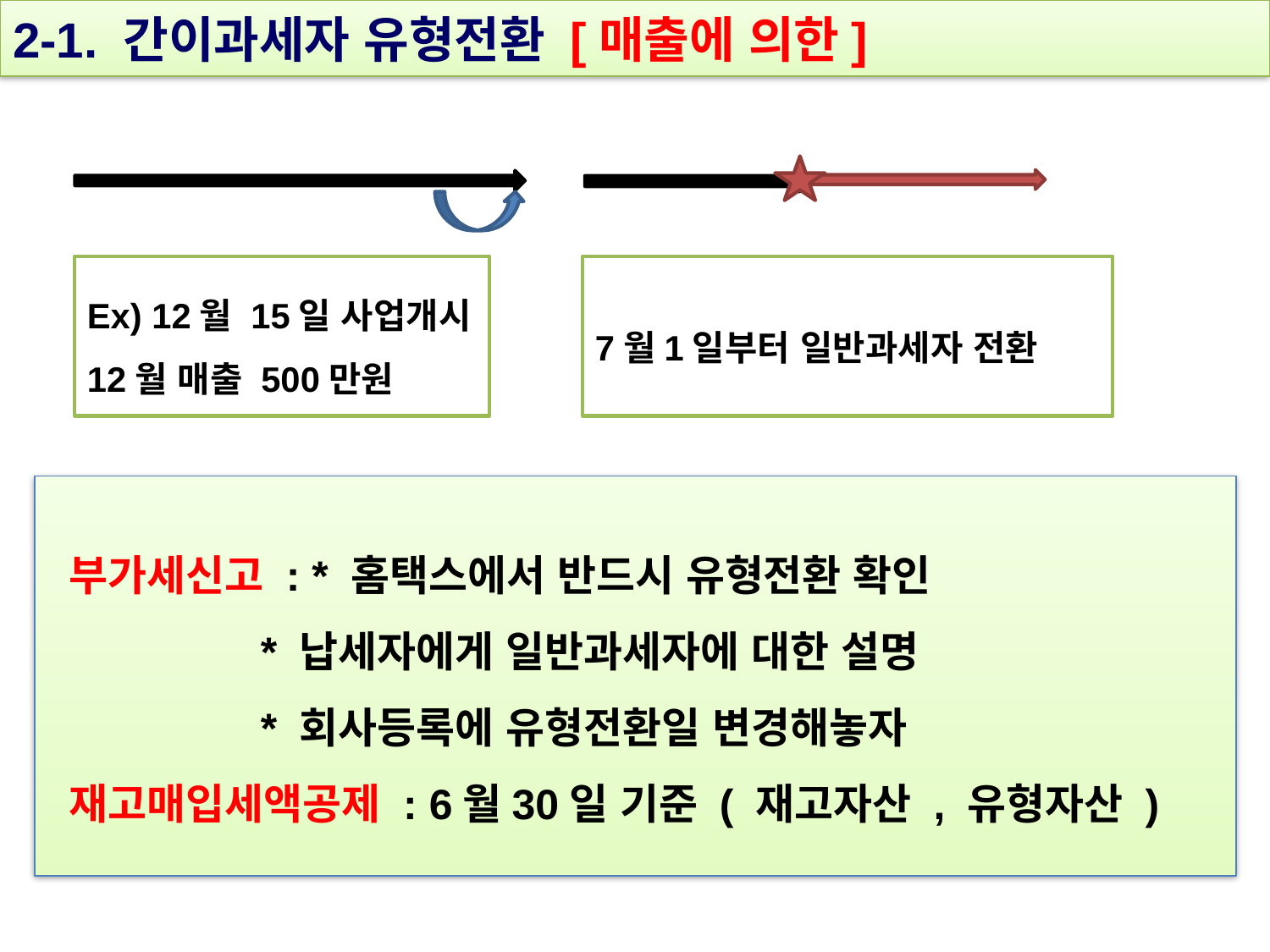

2-1. 간이과세자 유형전환 [매출에 의한]

Ex) 12월 15일 사업개시
12월 매출 500만원
7월1일부터 일반과세자 전환
 부가세신고 : * 홈택스에서 반드시 유형전환 확인
                  * 납세자에게 일반과세자에 대한 설명
                  * 회사등록에 유형전환일 변경해놓자
 재고매입세액공제 : 6월30일 기준 ( 재고자산 , 유형자산 )